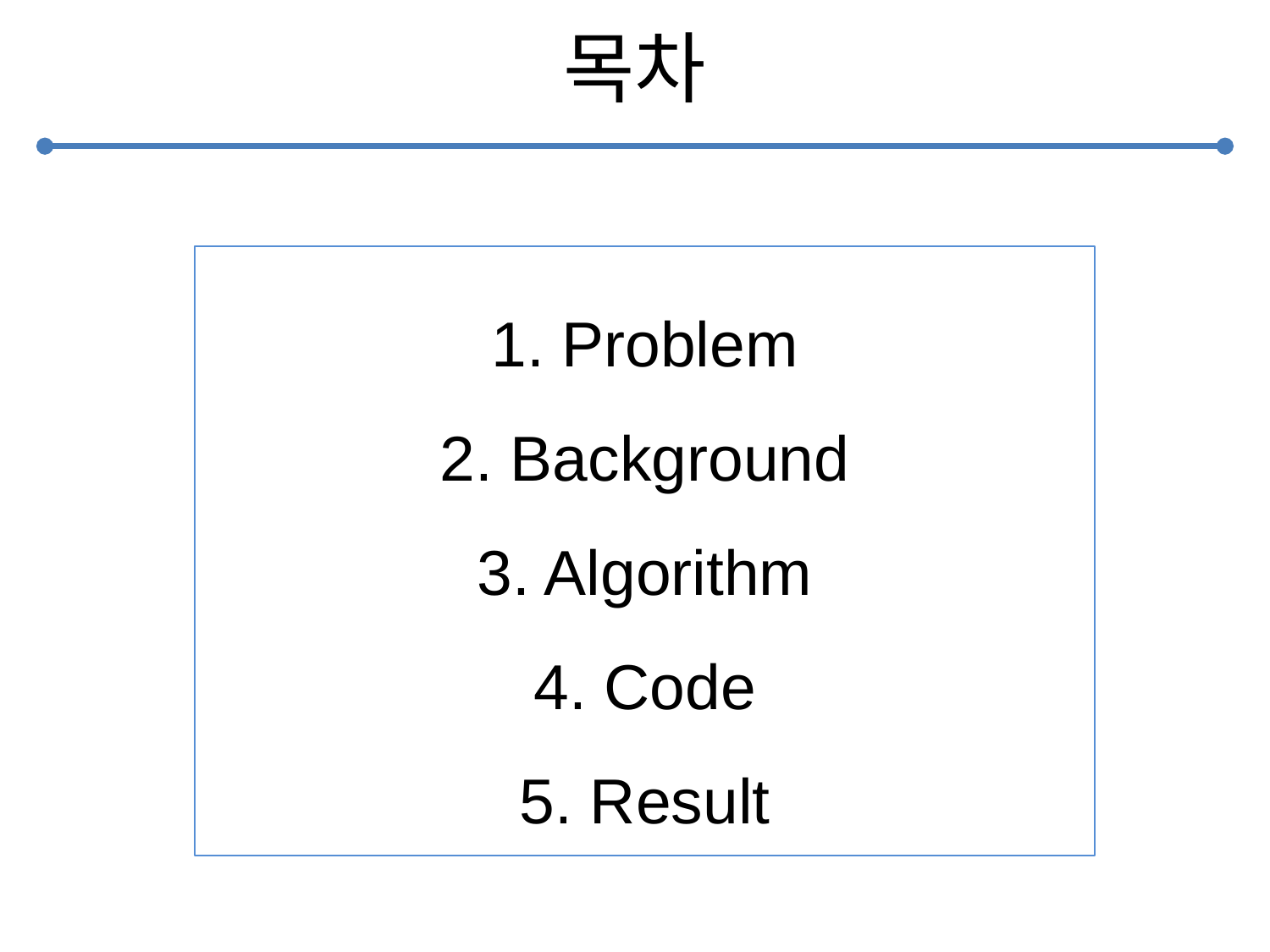

# 목차
1. Problem
2. Background
3. Algorithm
4. Code
5. Result